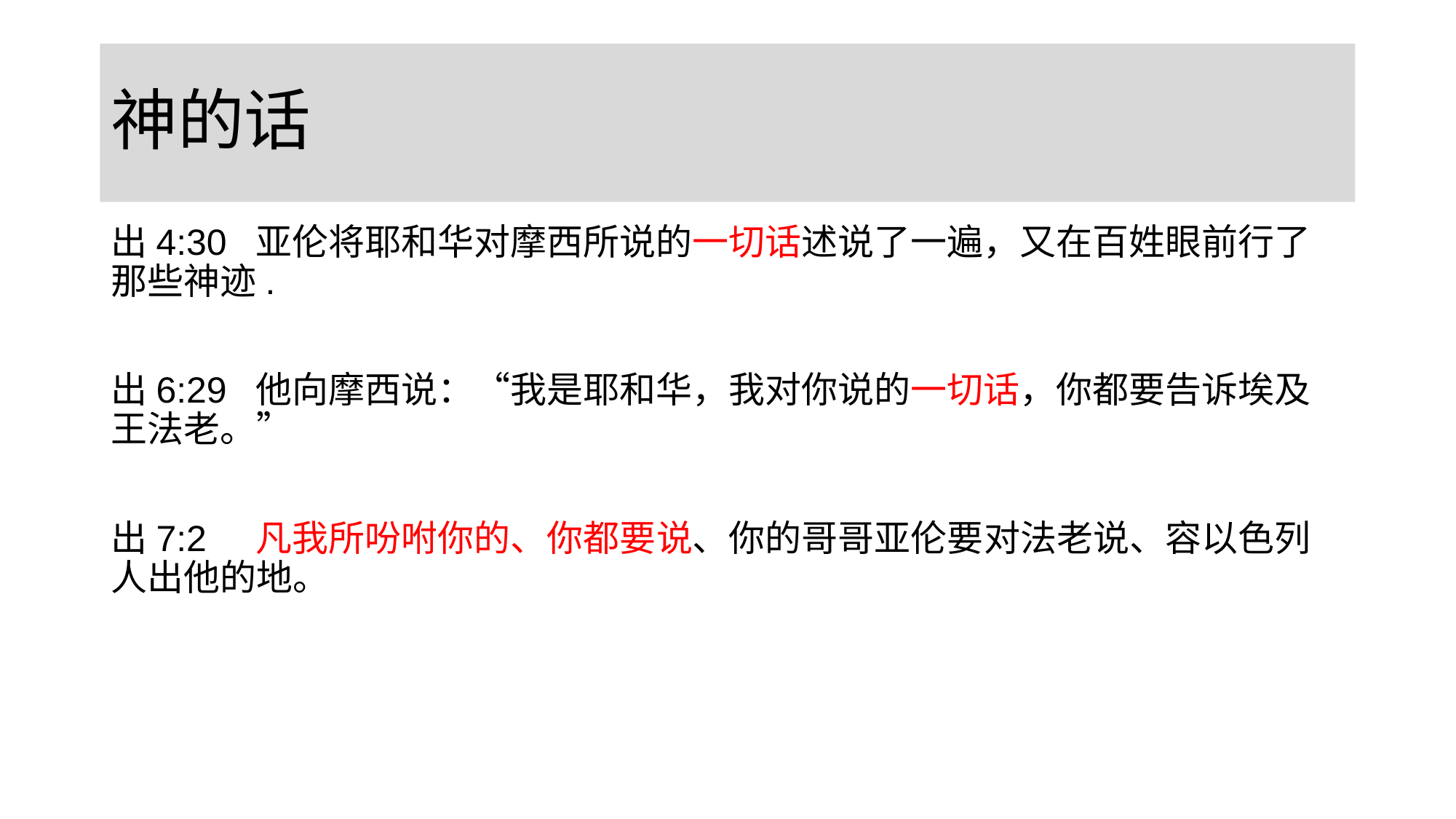

# 神的话
出4:30  亚伦将耶和华对摩西所说的一切话述说了一遍，又在百姓眼前行了那些神迹.

出6:29  他向摩西说：“我是耶和华，我对你说的一切话，你都要告诉埃及王法老。”

出7:2    凡我所吩咐你的、你都要说、你的哥哥亚伦要对法老说、容以色列人出他的地。